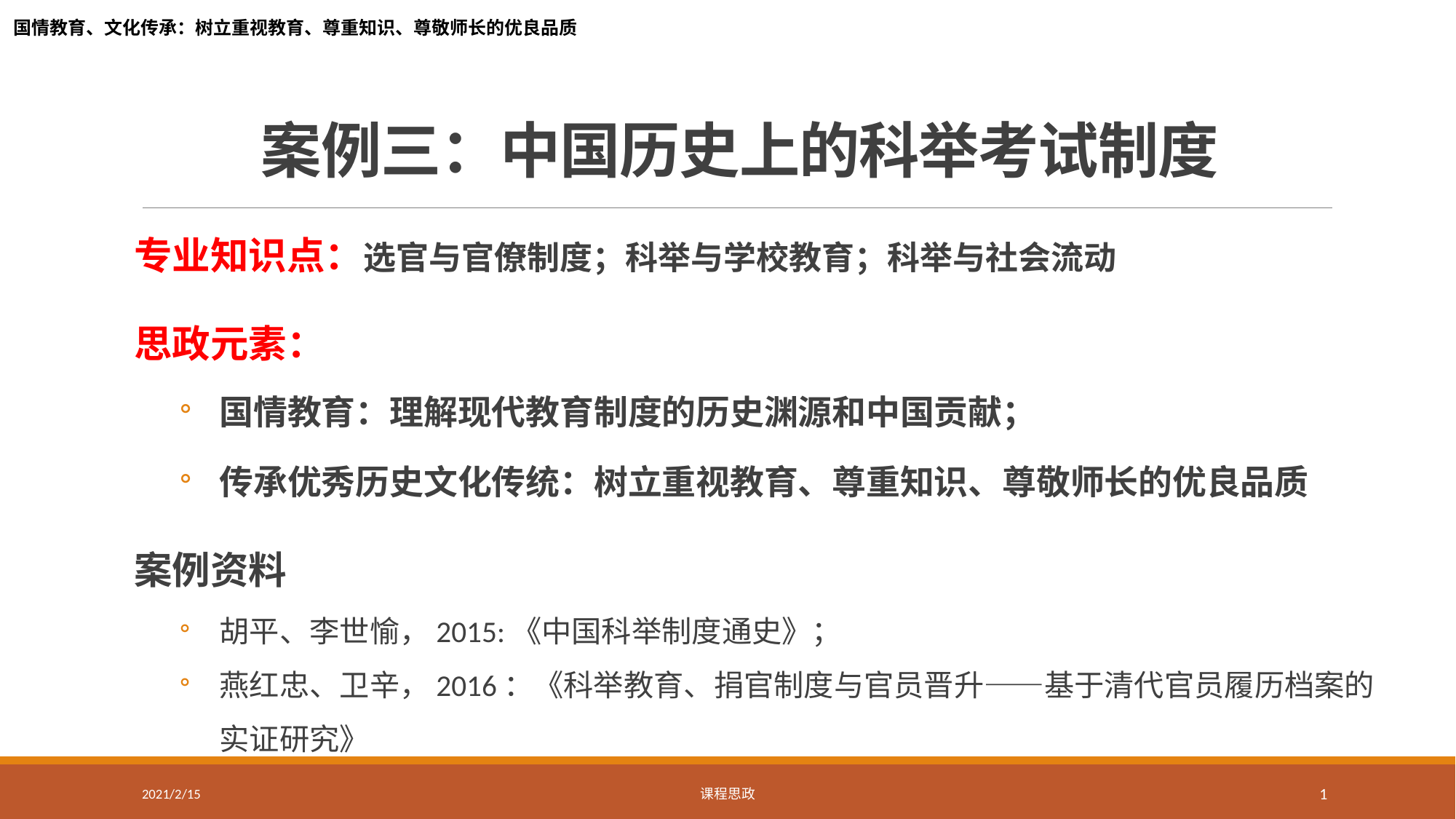

国情教育、文化传承：树立重视教育、尊重知识、尊敬师长的优良品质
# 案例三：中国历史上的科举考试制度
专业知识点：选官与官僚制度；科举与学校教育；科举与社会流动
思政元素：
国情教育：理解现代教育制度的历史渊源和中国贡献；
传承优秀历史文化传统：树立重视教育、尊重知识、尊敬师长的优良品质
案例资料
胡平、李世愉，2015:《中国科举制度通史》；
燕红忠、卫辛，2016：《科举教育、捐官制度与官员晋升——基于清代官员履历档案的实证研究》
2021/2/15
课程思政
1